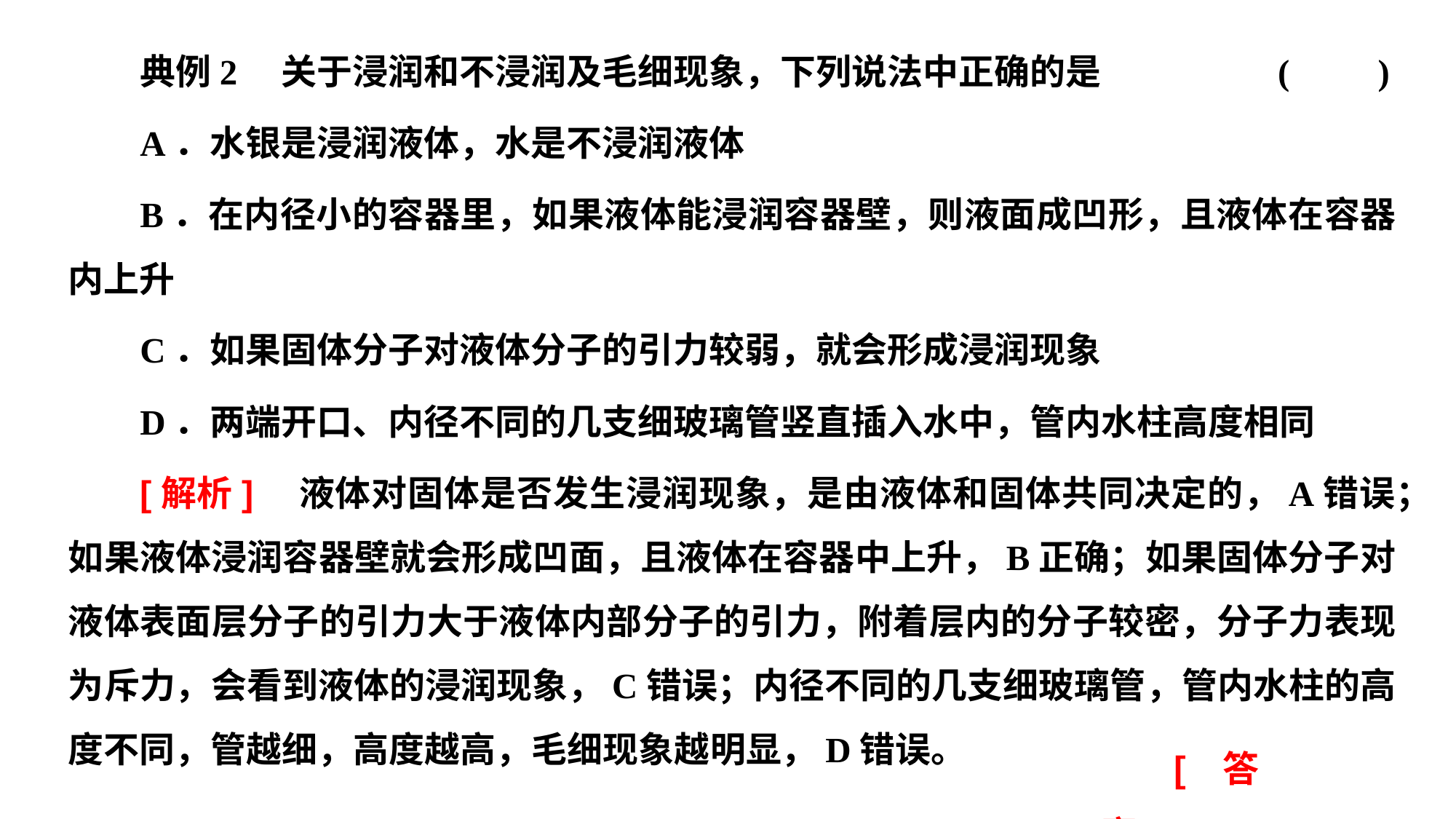

典例2　关于浸润和不浸润及毛细现象，下列说法中正确的是                     (　　)
A．水银是浸润液体，水是不浸润液体
B．在内径小的容器里，如果液体能浸润容器壁，则液面成凹形，且液体在容器内上升
C．如果固体分子对液体分子的引力较弱，就会形成浸润现象
D．两端开口、内径不同的几支细玻璃管竖直插入水中，管内水柱高度相同
[解析]　液体对固体是否发生浸润现象，是由液体和固体共同决定的，A错误；如果液体浸润容器壁就会形成凹面，且液体在容器中上升，B正确；如果固体分子对液体表面层分子的引力大于液体内部分子的引力，附着层内的分子较密，分子力表现为斥力，会看到液体的浸润现象，C错误；内径不同的几支细玻璃管，管内水柱的高度不同，管越细，高度越高，毛细现象越明显，D错误。

[答案]　B